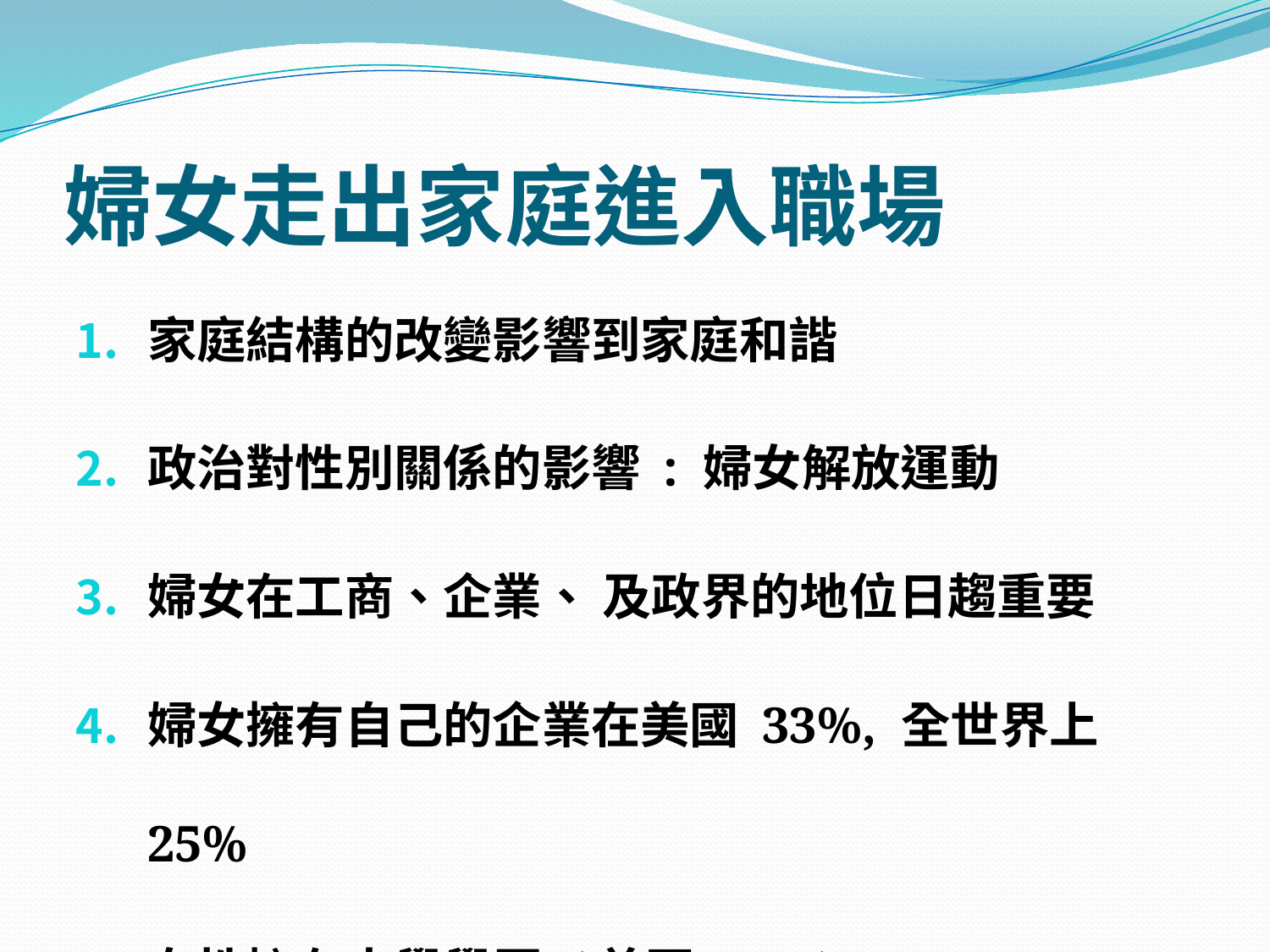

# 婦女走出家庭進入職場
家庭結構的改變影響到家庭和諧
政治對性別關係的影響 : 婦女解放運動
婦女在工商、企業、 及政界的地位日趨重要
婦女擁有自己的企業在美國 33%, 全世界上25%
女性擁有大學學歷 (美國55% )